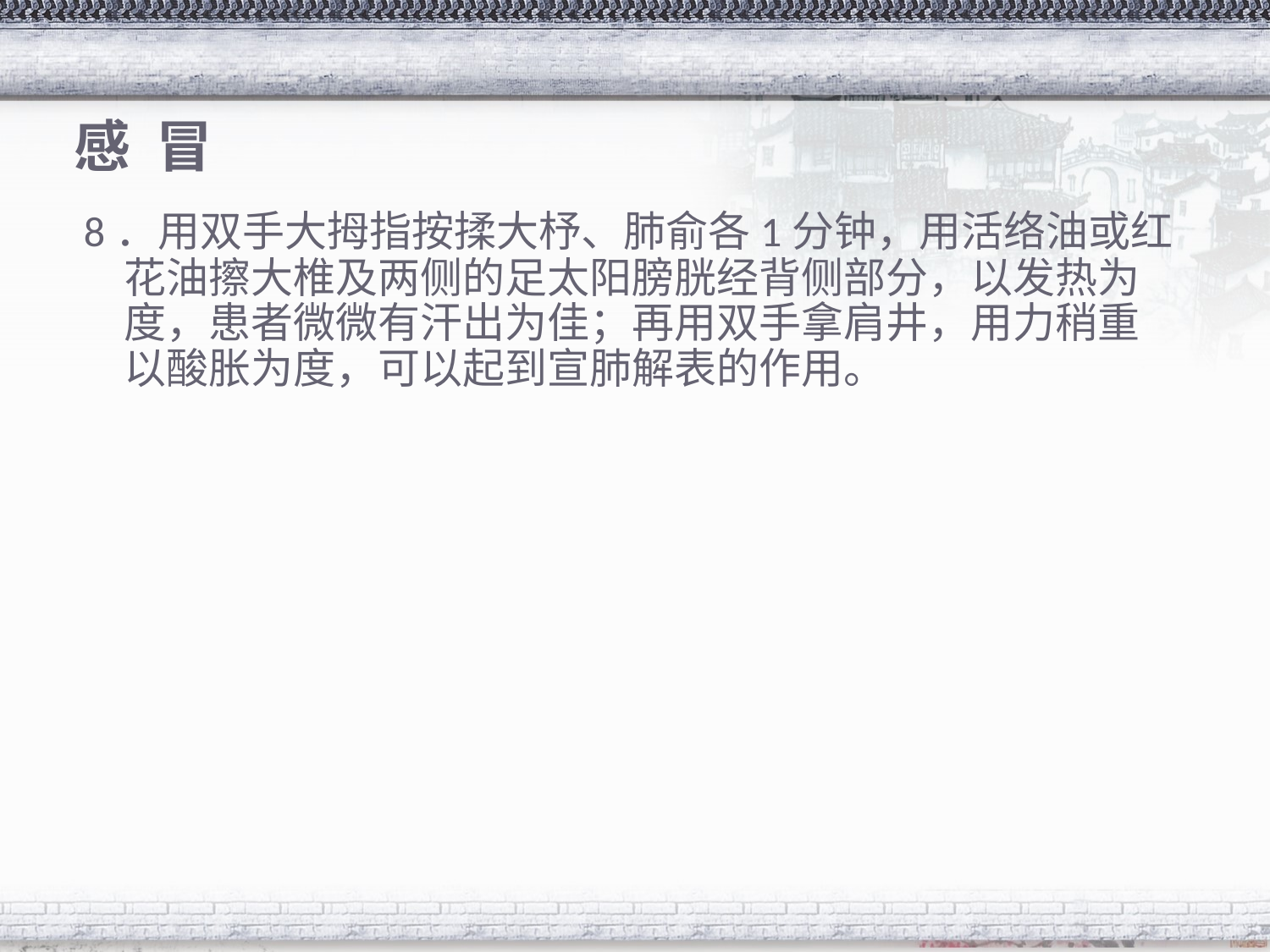

# 感  冒
 8．用双手大拇指按揉大杼、肺俞各1分钟，用活络油或红花油擦大椎及两侧的足太阳膀胱经背侧部分，以发热为度，患者微微有汗出为佳；再用双手拿肩井，用力稍重以酸胀为度，可以起到宣肺解表的作用。